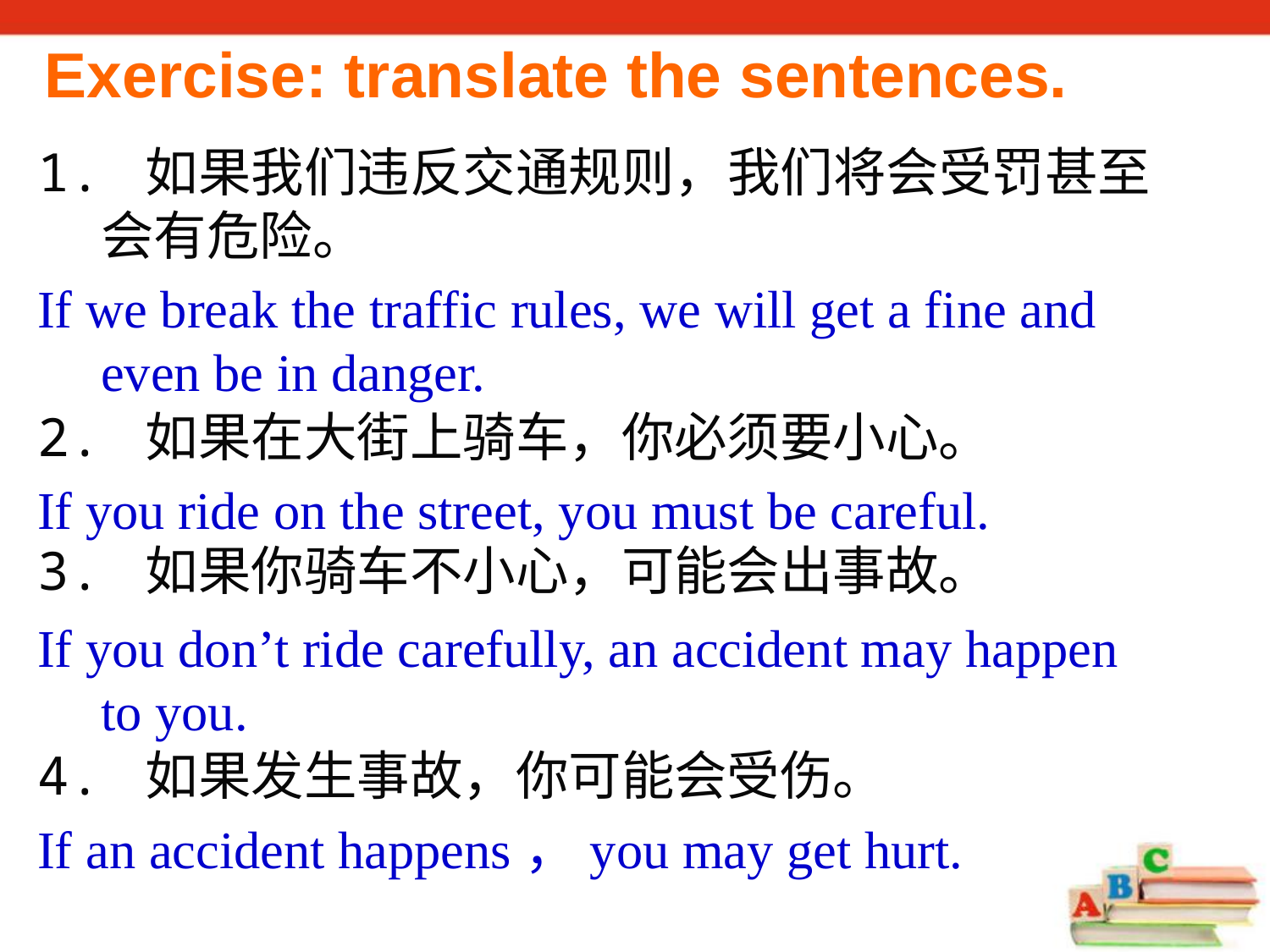

# Exercise: translate the sentences.
1. 如果我们违反交通规则，我们将会受罚甚至会有危险。
If we break the traffic rules, we will get a fine and even be in danger.
2. 如果在大街上骑车，你必须要小心。
If you ride on the street, you must be careful.
3. 如果你骑车不小心，可能会出事故。
If you don’t ride carefully, an accident may happen to you.
4. 如果发生事故，你可能会受伤。
If an accident happens，you may get hurt.